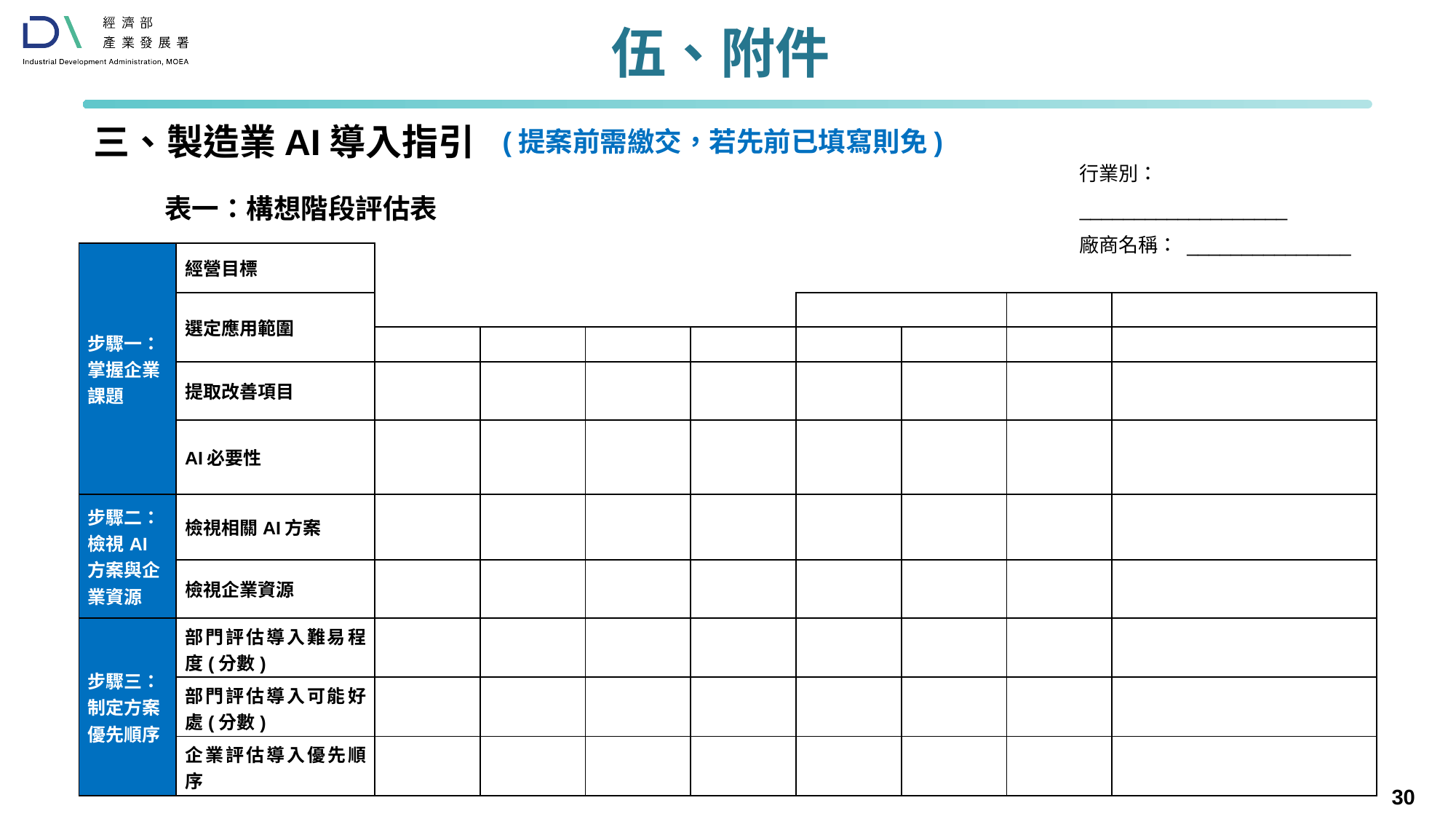

伍、附件
三、製造業AI導入指引
(提案前需繳交，若先前已填寫則免)
行業別：___________________
廠商名稱： _______________
# 表一：構想階段評估表
| 步驟一： 掌握企業課題 | 經營目標 |  |  |  |  |  |  |  |  |
| --- | --- | --- | --- | --- | --- | --- | --- | --- | --- |
|  | 選定應用範圍 |  |  |  |  |  |  |  |  |
|  |  |  |  |  |  |  |  |  |  |
|  | 提取改善項目 |  |  |  |  |  |  |  |  |
|  | AI必要性 |  |  |  |  |  |  |  |  |
| 步驟二： 檢視AI 方案與企業資源 | 檢視相關AI方案 |  |  |  |  |  |  |  |  |
|  | 檢視企業資源 |  |  |  |  |  |  |  |  |
| 步驟三： 制定方案優先順序 | 部門評估導入難易程度(分數) |  |  |  |  |  |  |  |  |
|  | 部門評估導入可能好處(分數) |  |  |  |  |  |  |  |  |
|  | 企業評估導入優先順序 |  |  |  |  |  |  |  |  |
30